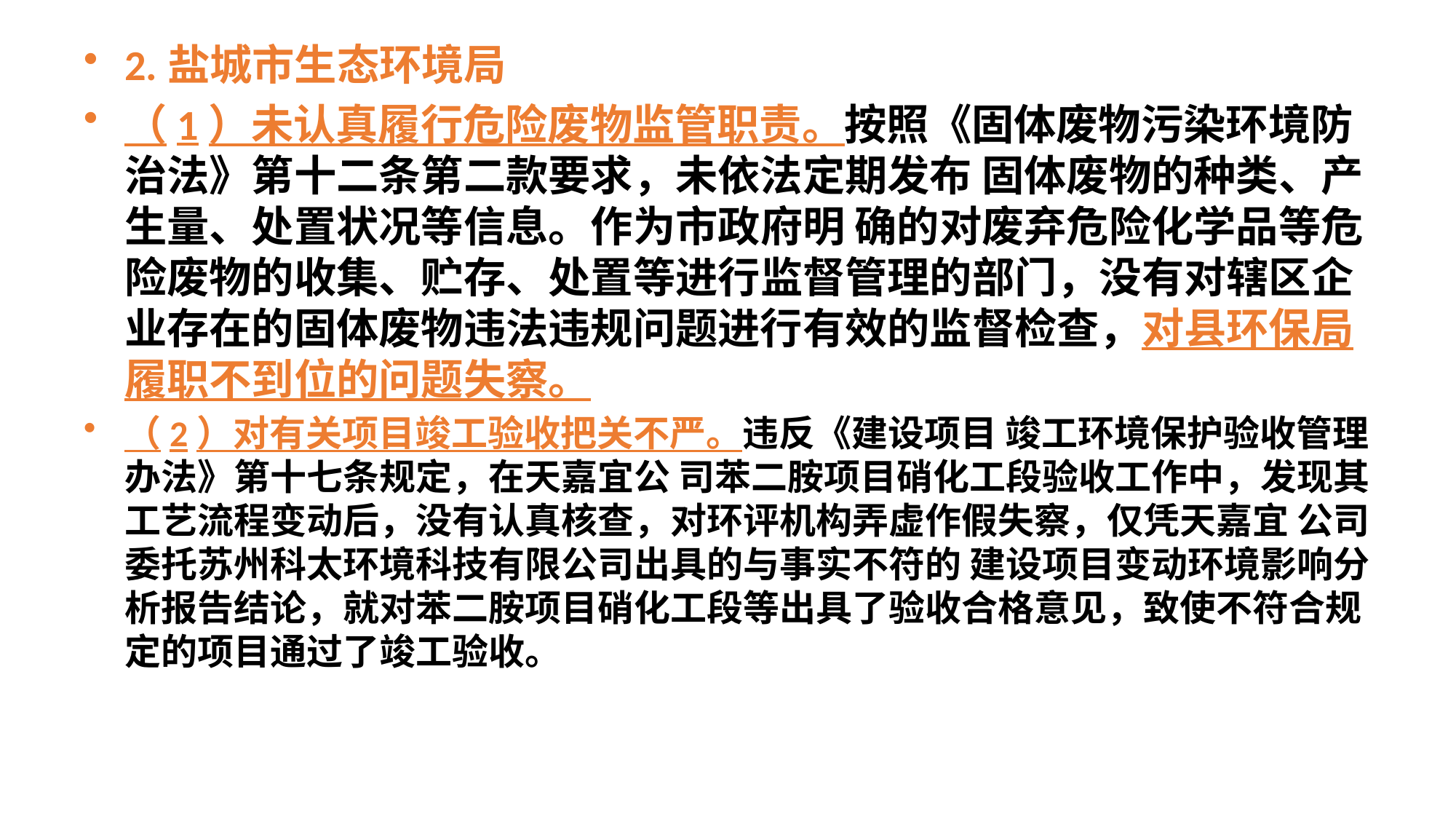

2.盐城市生态环境局
（1）未认真履行危险废物监管职责。按照《固体废物污染环境防治法》第十二条第二款要求，未依法定期发布 固体废物的种类、产生量、处置状况等信息。作为市政府明 确的对废弃危险化学品等危险废物的收集、贮存、处置等进行监督管理的部门，没有对辖区企业存在的固体废物违法违规问题进行有效的监督检查，对县环保局履职不到位的问题失察。
（2）对有关项目竣工验收把关不严。违反《建设项目 竣工环境保护验收管理办法》第十七条规定，在天嘉宜公 司苯二胺项目硝化工段验收工作中，发现其工艺流程变动后，没有认真核查，对环评机构弄虚作假失察，仅凭天嘉宜 公司委托苏州科太环境科技有限公司出具的与事实不符的 建设项目变动环境影响分析报告结论，就对苯二胺项目硝化工段等出具了验收合格意见，致使不符合规定的项目通过了竣工验收。
65